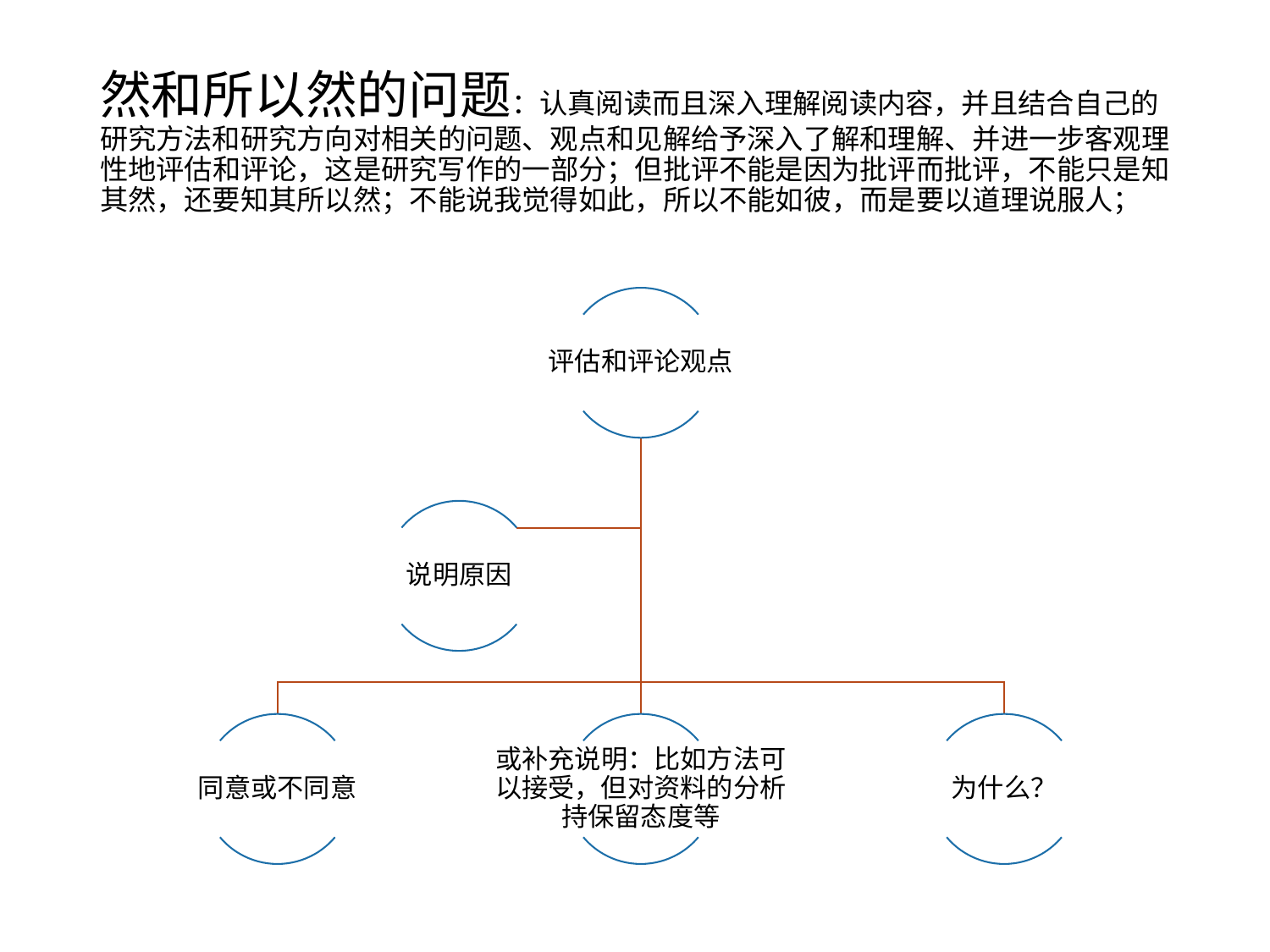

# 然和所以然的问题：认真阅读而且深入理解阅读内容，并且结合自己的研究方法和研究方向对相关的问题、观点和见解给予深入了解和理解、并进一步客观理性地评估和评论，这是研究写作的一部分；但批评不能是因为批评而批评，不能只是知其然，还要知其所以然；不能说我觉得如此，所以不能如彼，而是要以道理说服人；
评估和评论观点
同意或不同意
或补充说明：比如方法可以接受，但对资料的分析持保留态度等
为什么？
说明原因